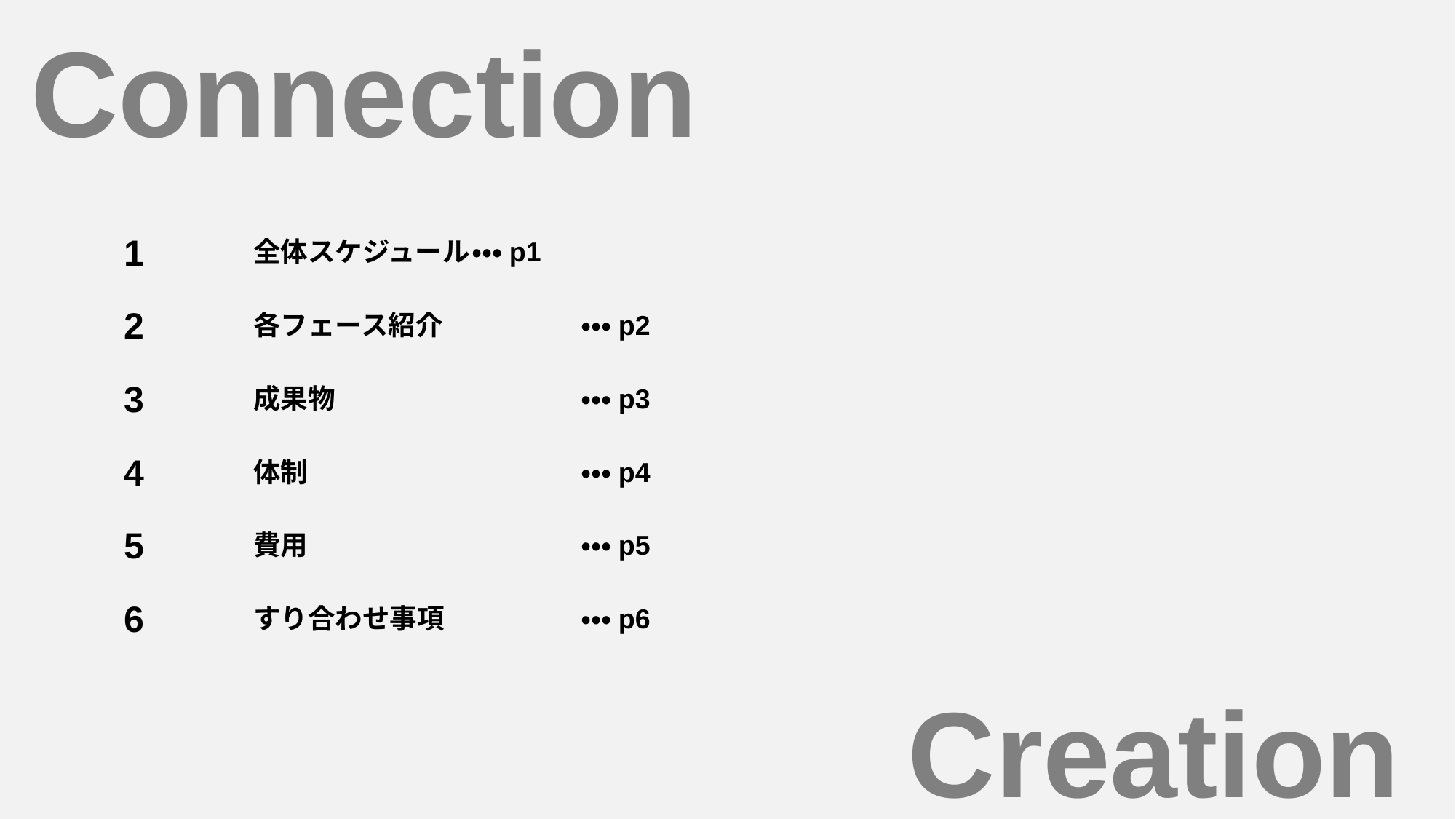

Connection
1
全体スケジュール	・・・p1
2
各フェース紹介		・・・p2
3
成果物			・・・p3
4
体制			・・・p4
5
費用			・・・p5
6
すり合わせ事項		・・・p6
Creation